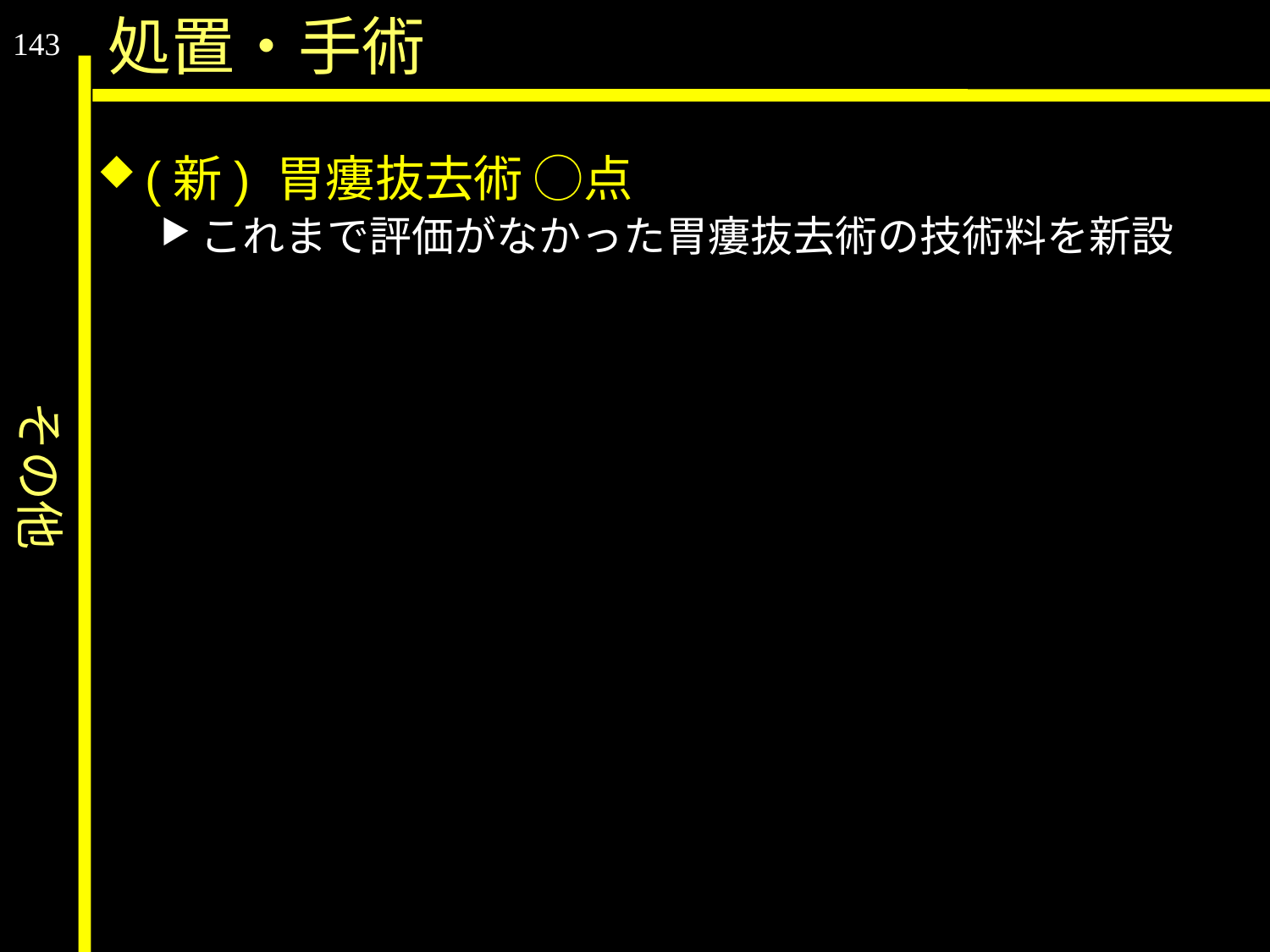

その他
処置・手術
143

(新) 胃瘻抜去術 ◯点
これまで評価がなかった胃瘻抜去術の技術料を新設